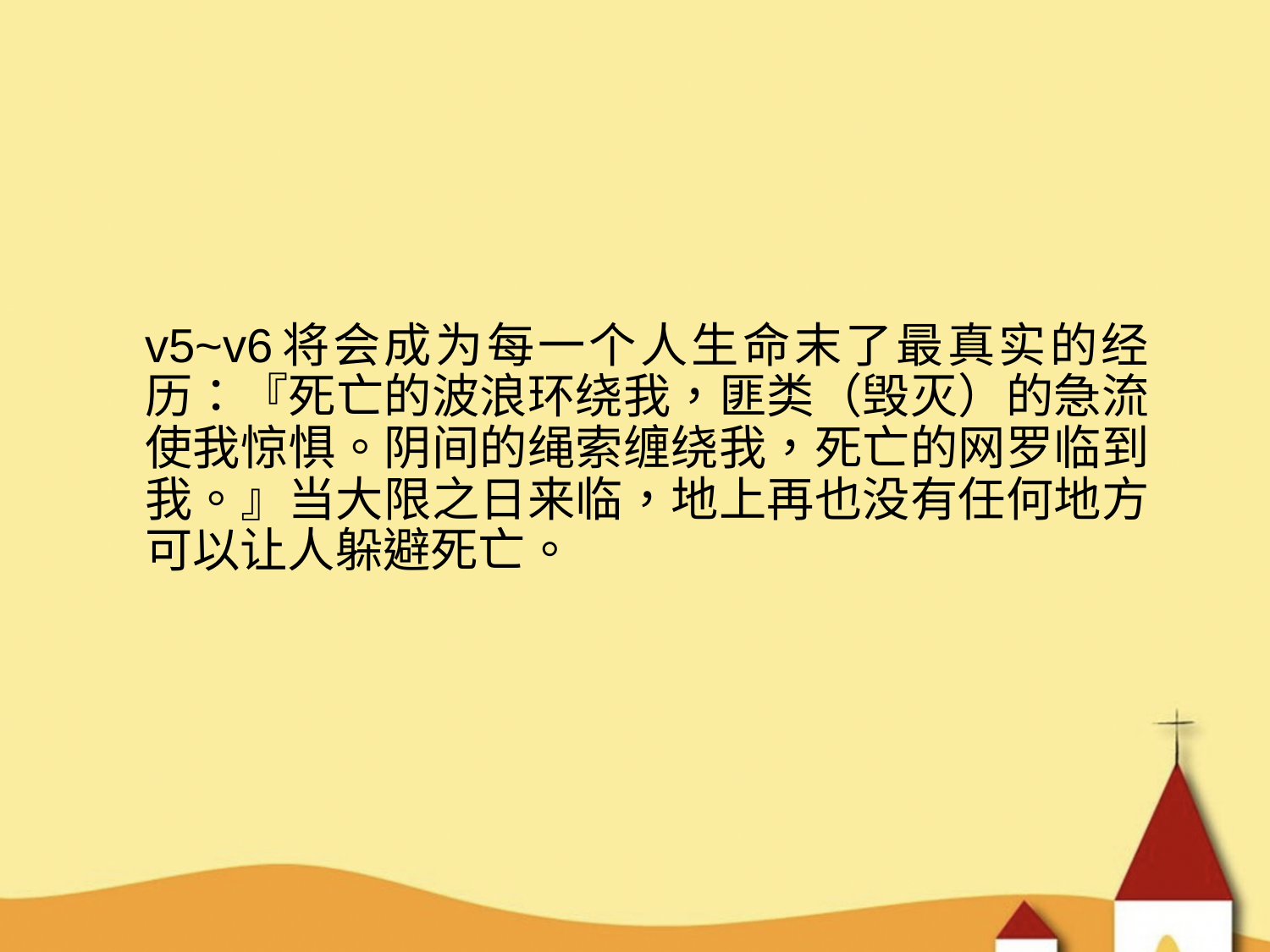

#
v5~v6将会成为每一个人生命末了最真实的经历：『死亡的波浪环绕我，匪类（毁灭）的急流使我惊惧。阴间的绳索缠绕我，死亡的网罗临到我。』当大限之日来临，地上再也没有任何地方可以让人躲避死亡。